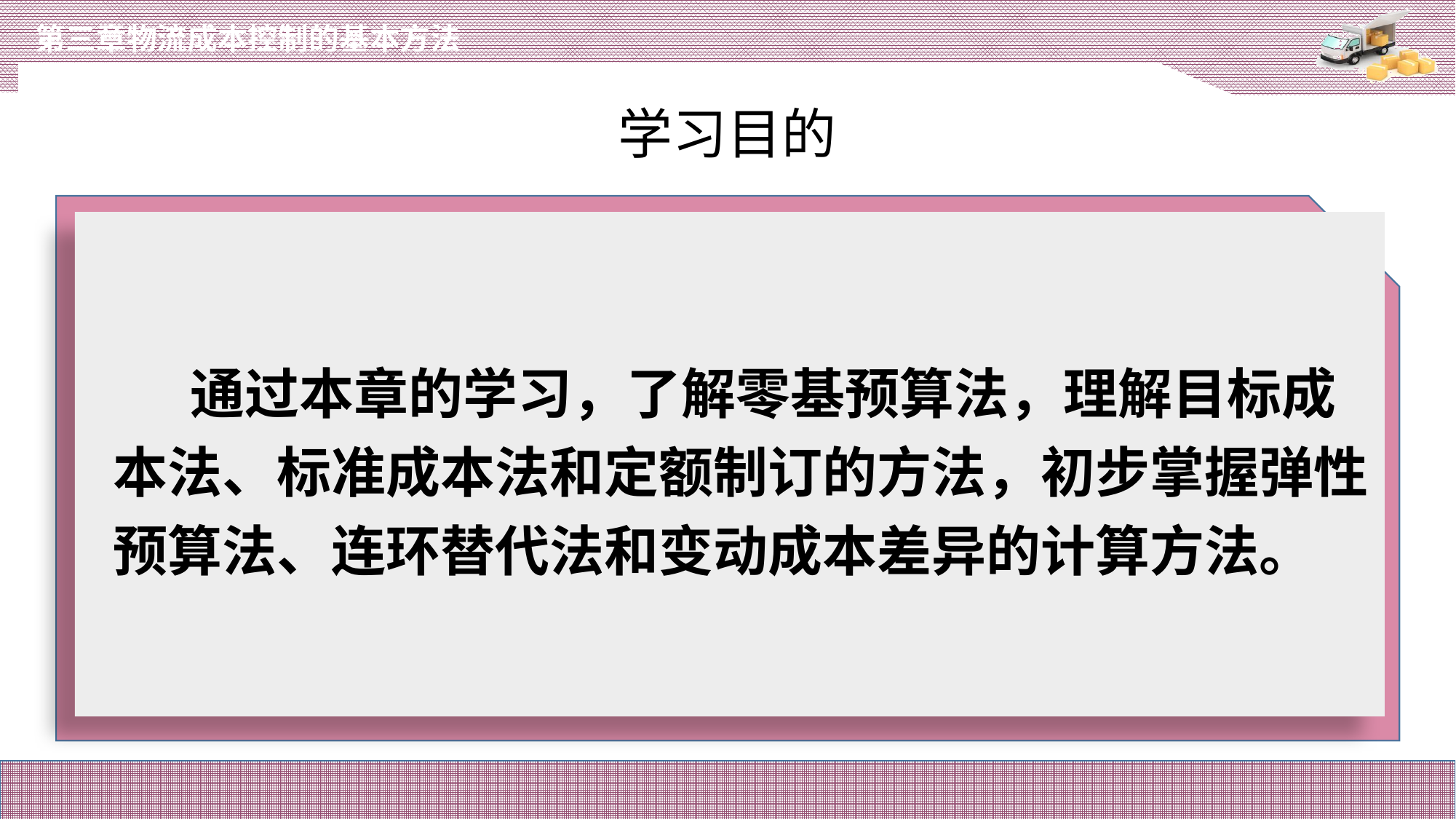

第三章物流成本控制的基本方法
学习目的

# 通过本章的学习，了解零基预算法，理解目标成本法、标准成本法和定额制订的方法，初步掌握弹性预算法、连环替代法和变动成本差异的计算方法。